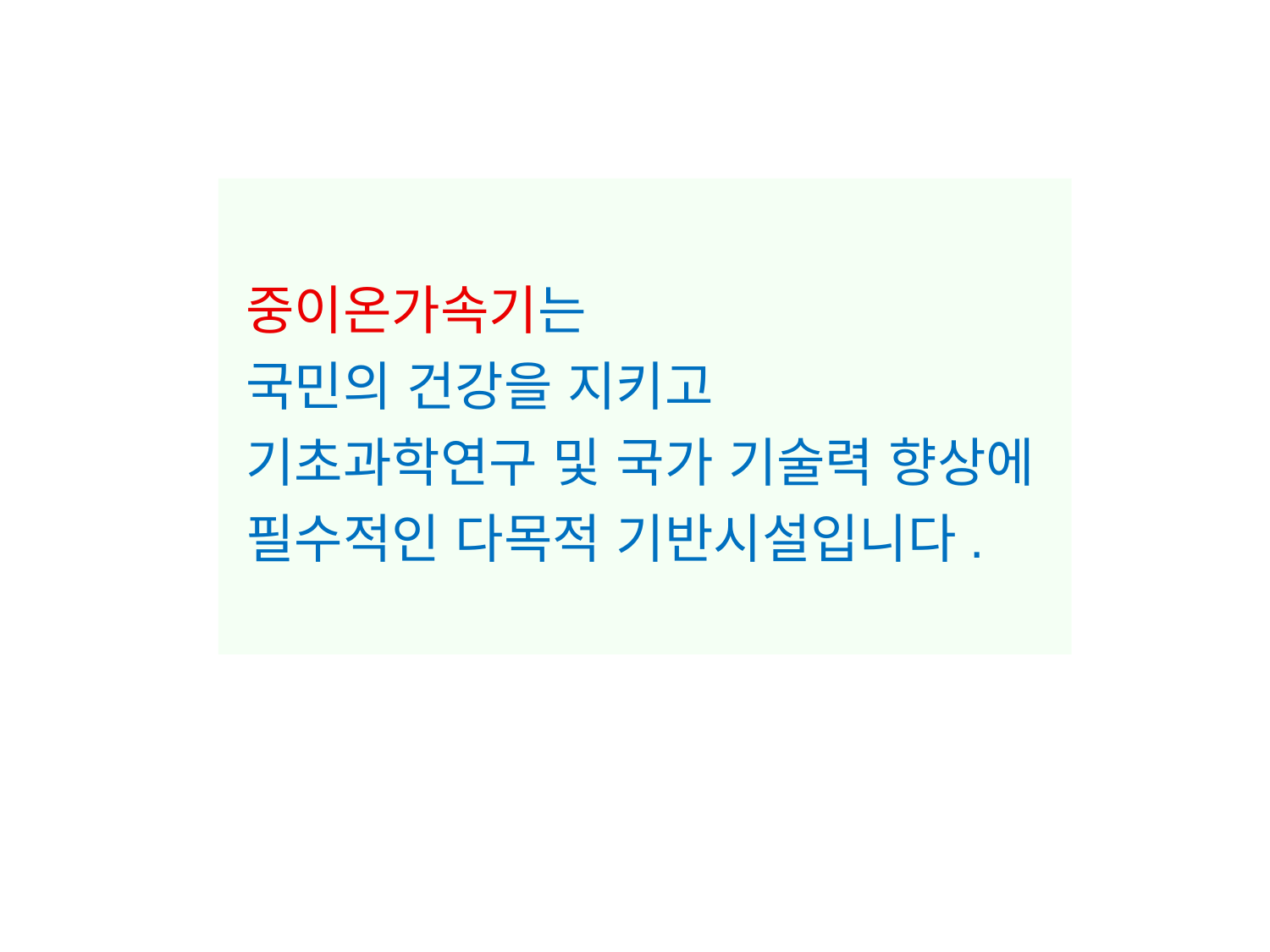

중이온가속기는
국민의 건강을 지키고
기초과학연구 및 국가 기술력 향상에
필수적인 다목적 기반시설입니다.